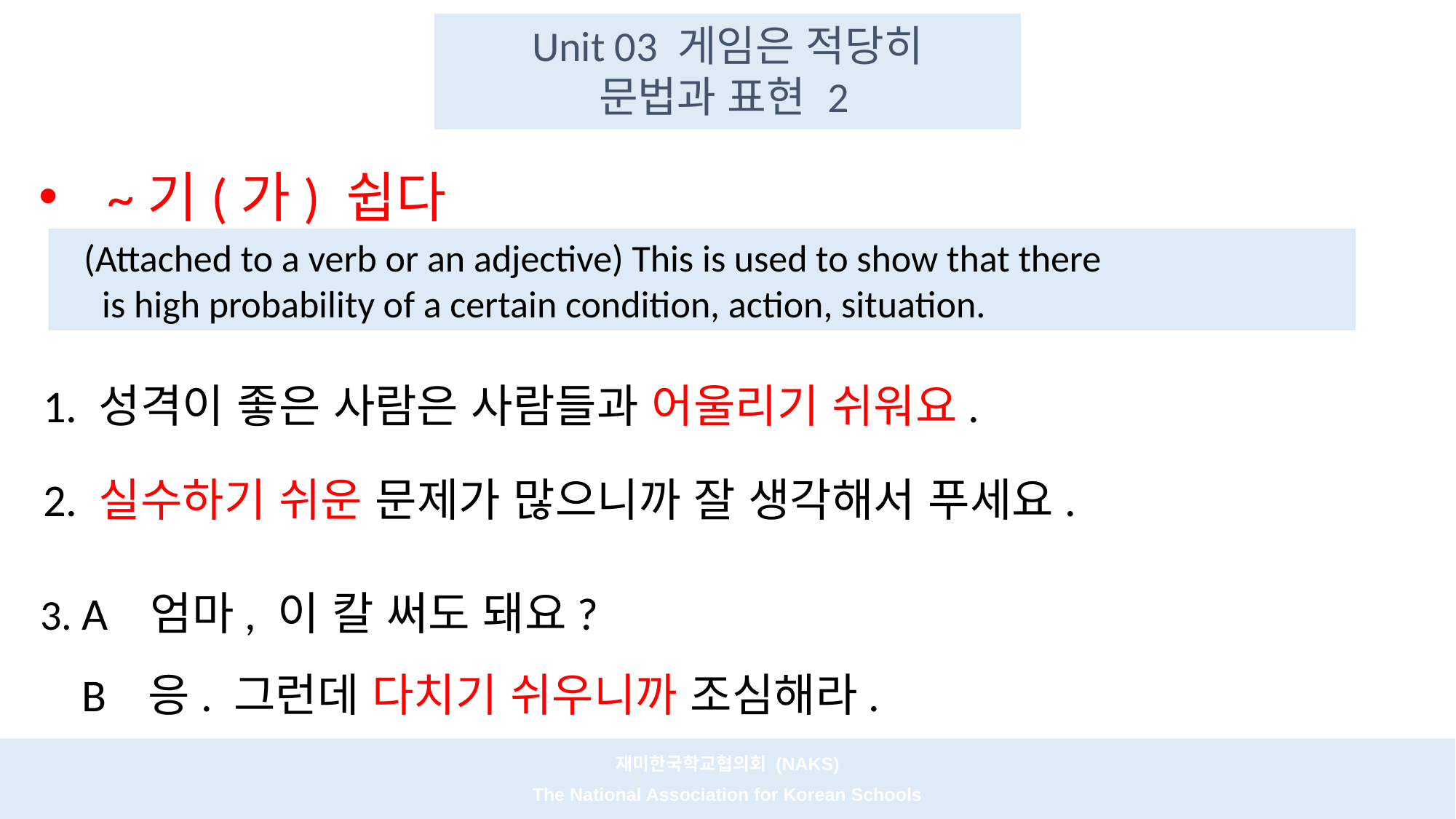

Unit 03 게임은 적당히
 문법과 표현 2
~기(가) 쉽다
   (Attached to a verb or an adjective) This is used to show that there
     is high probability of a certain condition, action, situation.

 1. 성격이 좋은 사람은 사람들과 어울리기 쉬워요.

 2. 실수하기 쉬운 문제가 많으니까 잘 생각해서 푸세요.
3. A   엄마, 이 칼 써도 돼요?
    B   응. 그런데 다치기 쉬우니까 조심해라.
재미한국학교협의회 (NAKS)
The National Association for Korean Schools